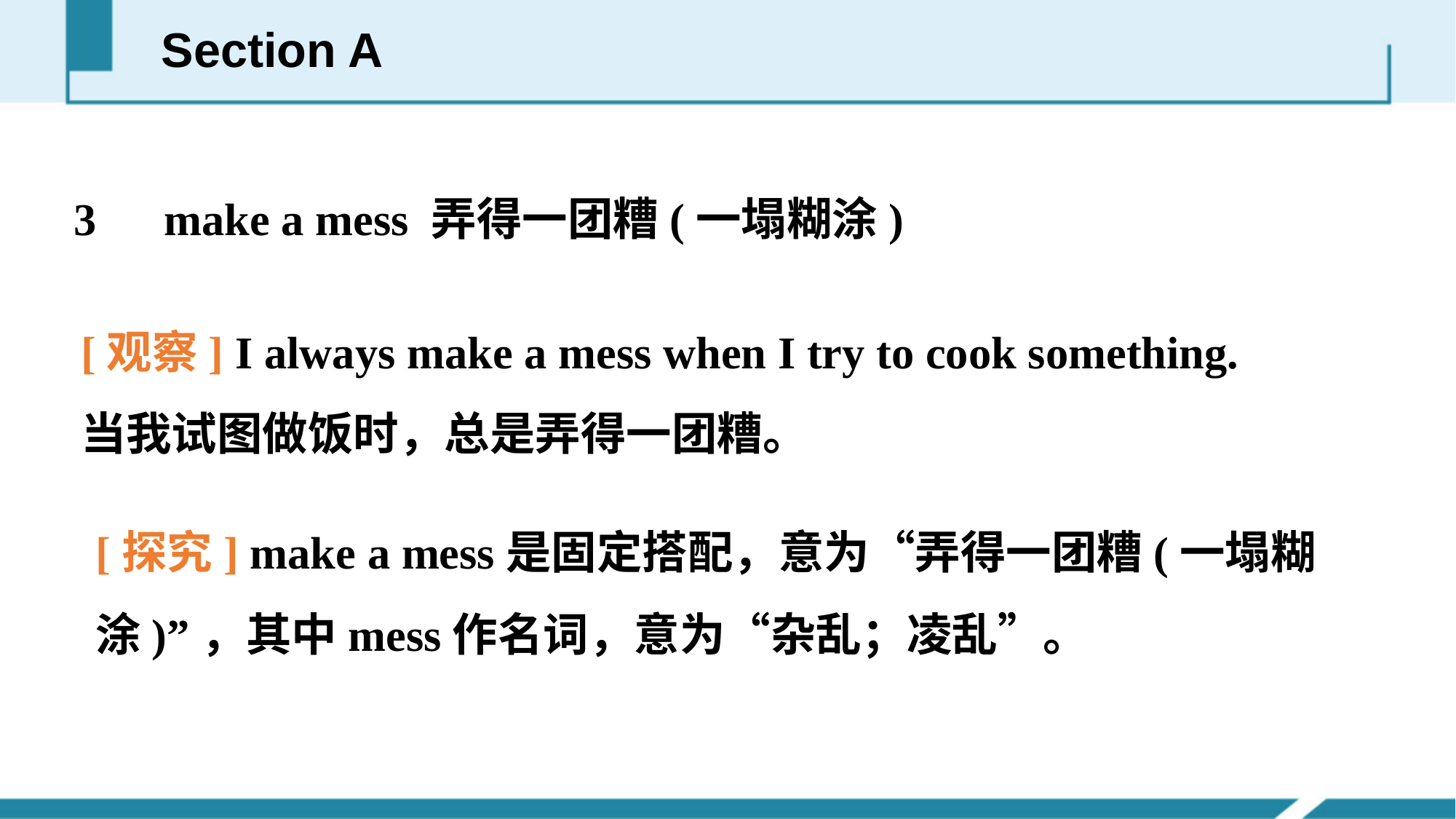

Section A
3　make a mess 弄得一团糟(一塌糊涂)
[观察] I always make a mess when I try to cook something.
当我试图做饭时，总是弄得一团糟。
[探究] make a mess是固定搭配，意为“弄得一团糟(一塌糊涂)”，其中mess作名词，意为“杂乱；凌乱”。